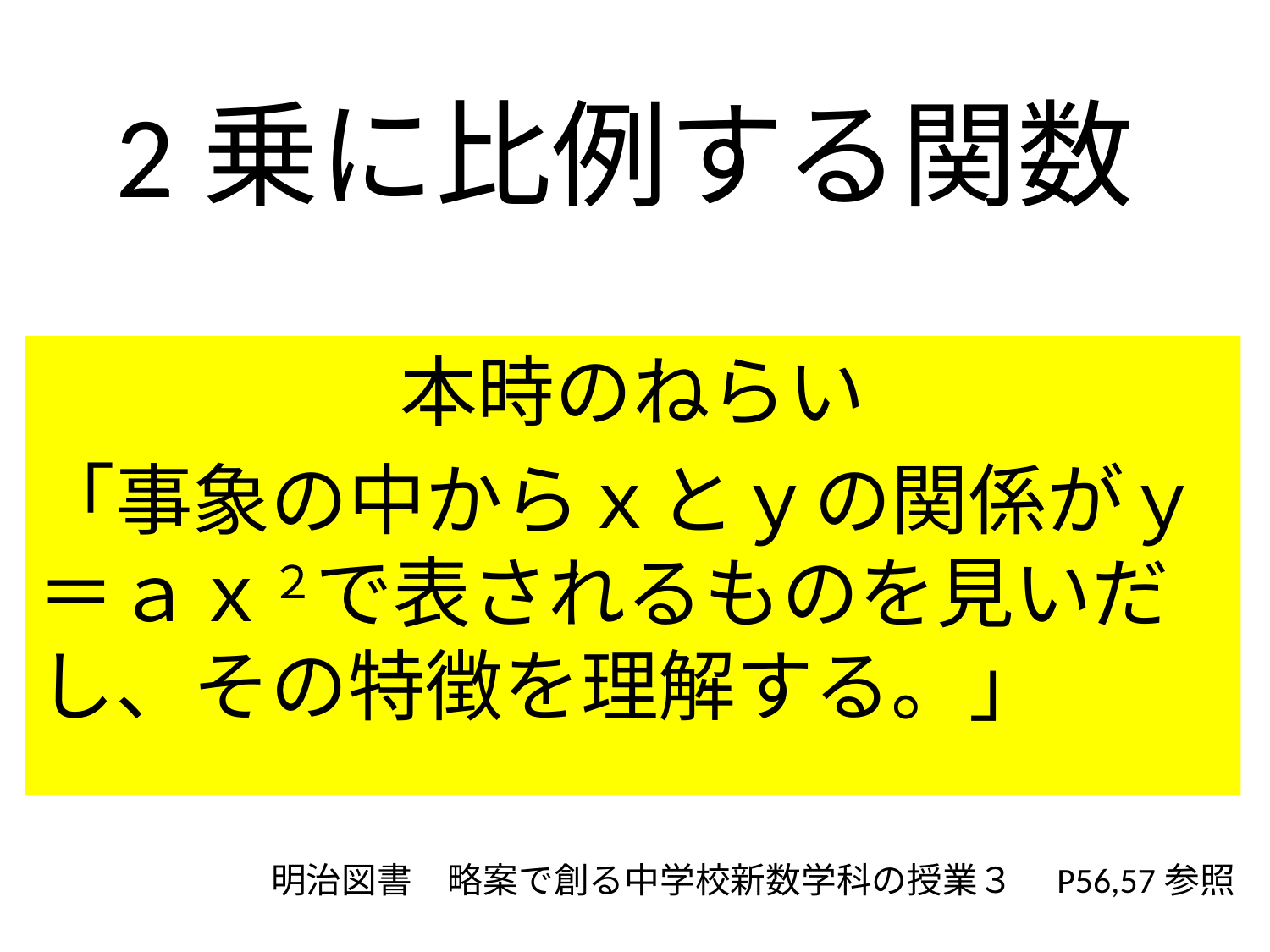

# 2乗に比例する関数
本時のねらい
「事象の中からｘとｙの関係がｙ＝ａｘ２で表されるものを見いだし、その特徴を理解する。」
明治図書　略案で創る中学校新数学科の授業３　P56,57参照